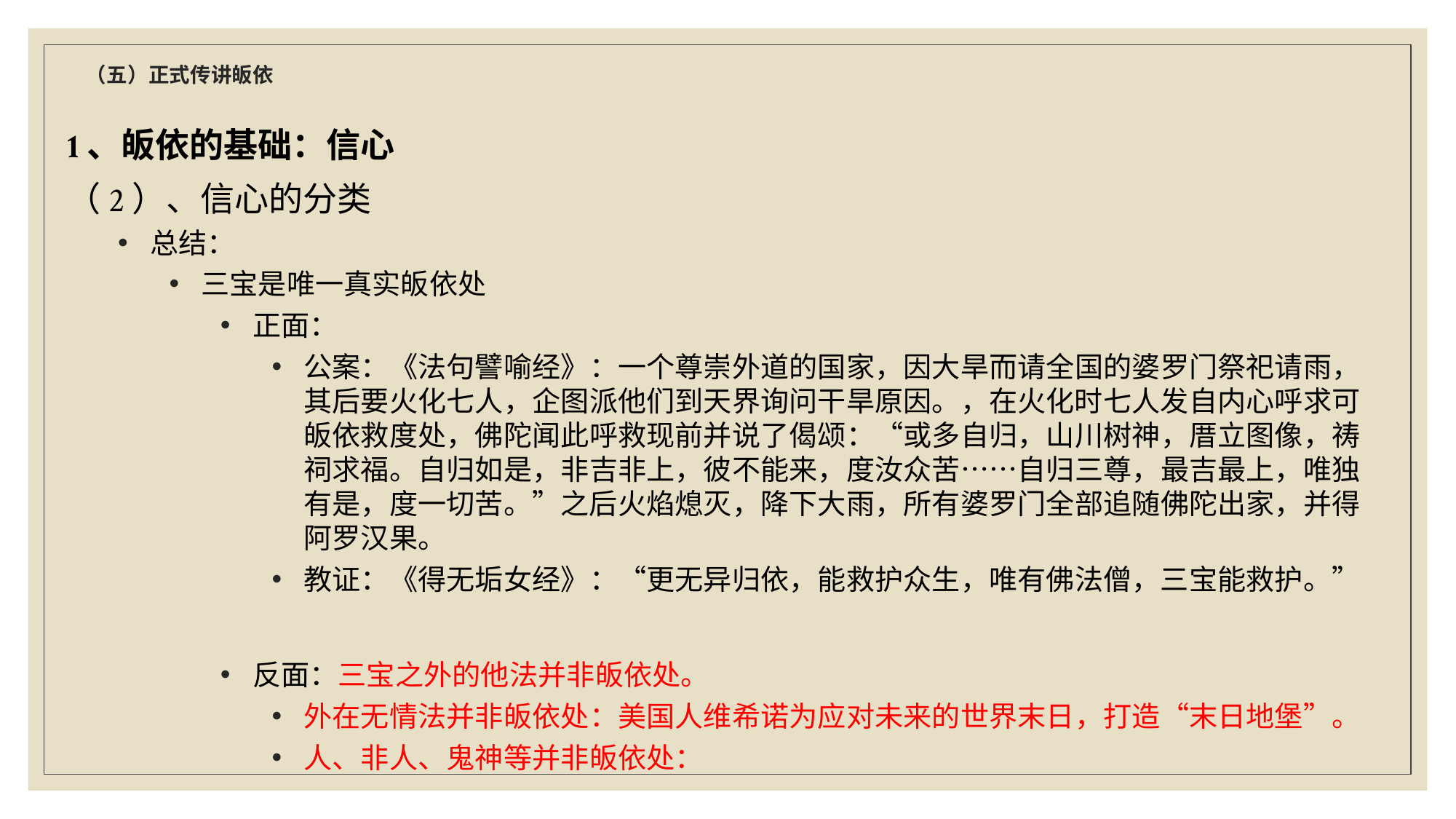

# （五）正式传讲皈依
1、皈依的基础：信心
（2）、信心的分类
总结：
三宝是唯一真实皈依处
正面：
公案：《法句譬喻经》：一个尊崇外道的国家，因大旱而请全国的婆罗门祭祀请雨，其后要火化七人，企图派他们到天界询问干旱原因。，在火化时七人发自内心呼求可皈依救度处，佛陀闻此呼救现前并说了偈颂：“或多自归，山川树神，厝立图像，祷祠求福。自归如是，非吉非上，彼不能来，度汝众苦……自归三尊，最吉最上，唯独有是，度一切苦。”之后火焰熄灭，降下大雨，所有婆罗门全部追随佛陀出家，并得阿罗汉果。
教证：《得无垢女经》：“更无异归依，能救护众生，唯有佛法僧，三宝能救护。”

反面：三宝之外的他法并非皈依处。
外在无情法并非皈依处：美国人维希诺为应对未来的世界末日，打造“末日地堡”。
人、非人、鬼神等并非皈依处：